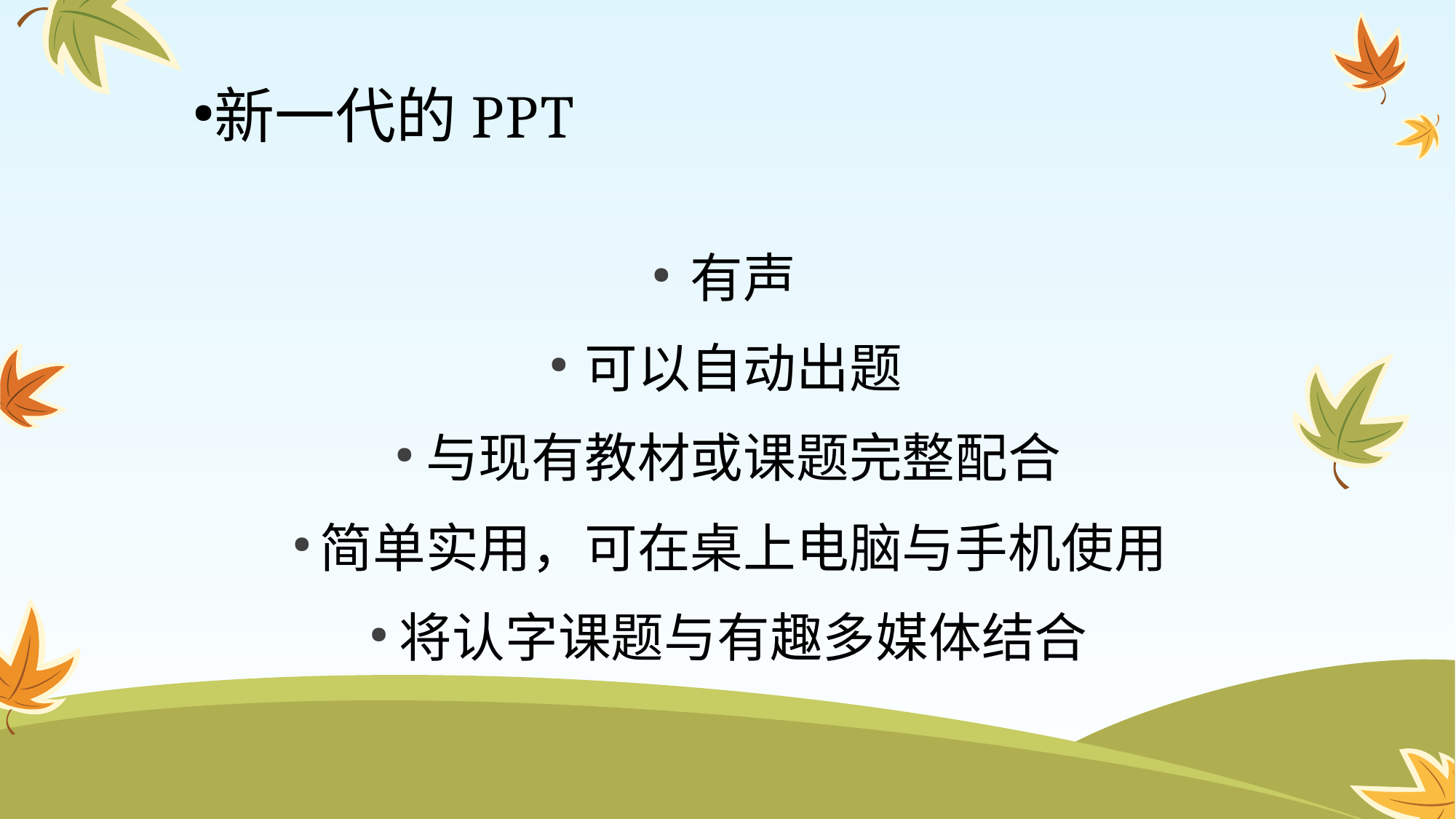

新一代的PPT

有声
可以自动出题
与现有教材或课题完整配合
简单实用，可在桌上电脑与手机使用
将认字课题与有趣多媒体结合